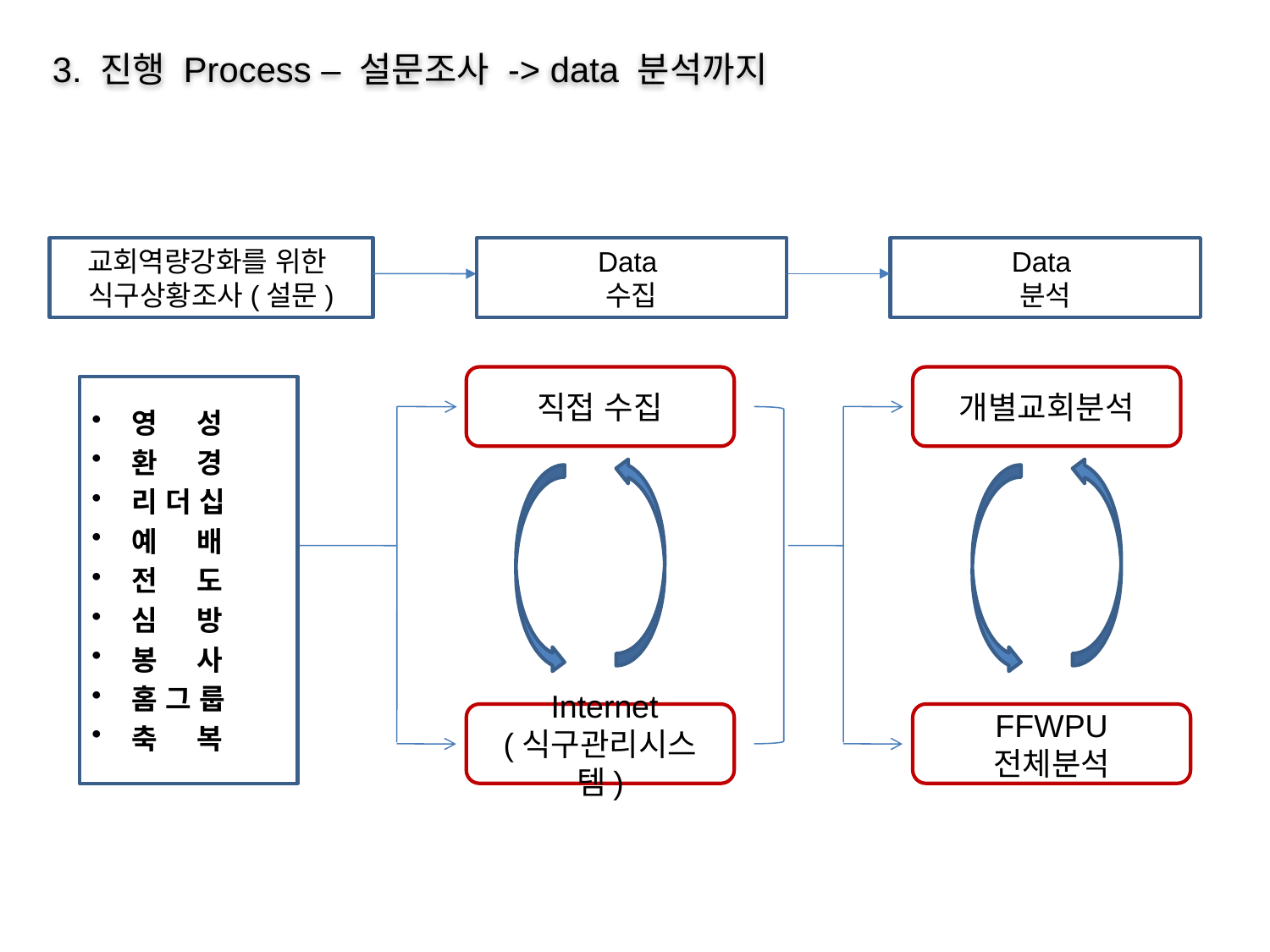

3. 진행 Process – 설문조사 -> data 분석까지
교회역량강화를 위한
식구상황조사(설문)
Data
수집
Data
분석
직접 수집
개별교회분석
   영     성
   환     경
   리 더 십
   예     배
   전     도
   심     방
   봉     사
   홈 그 룹
   축     복

 Internet
(식구관리시스템)
FFWPU 전체분석